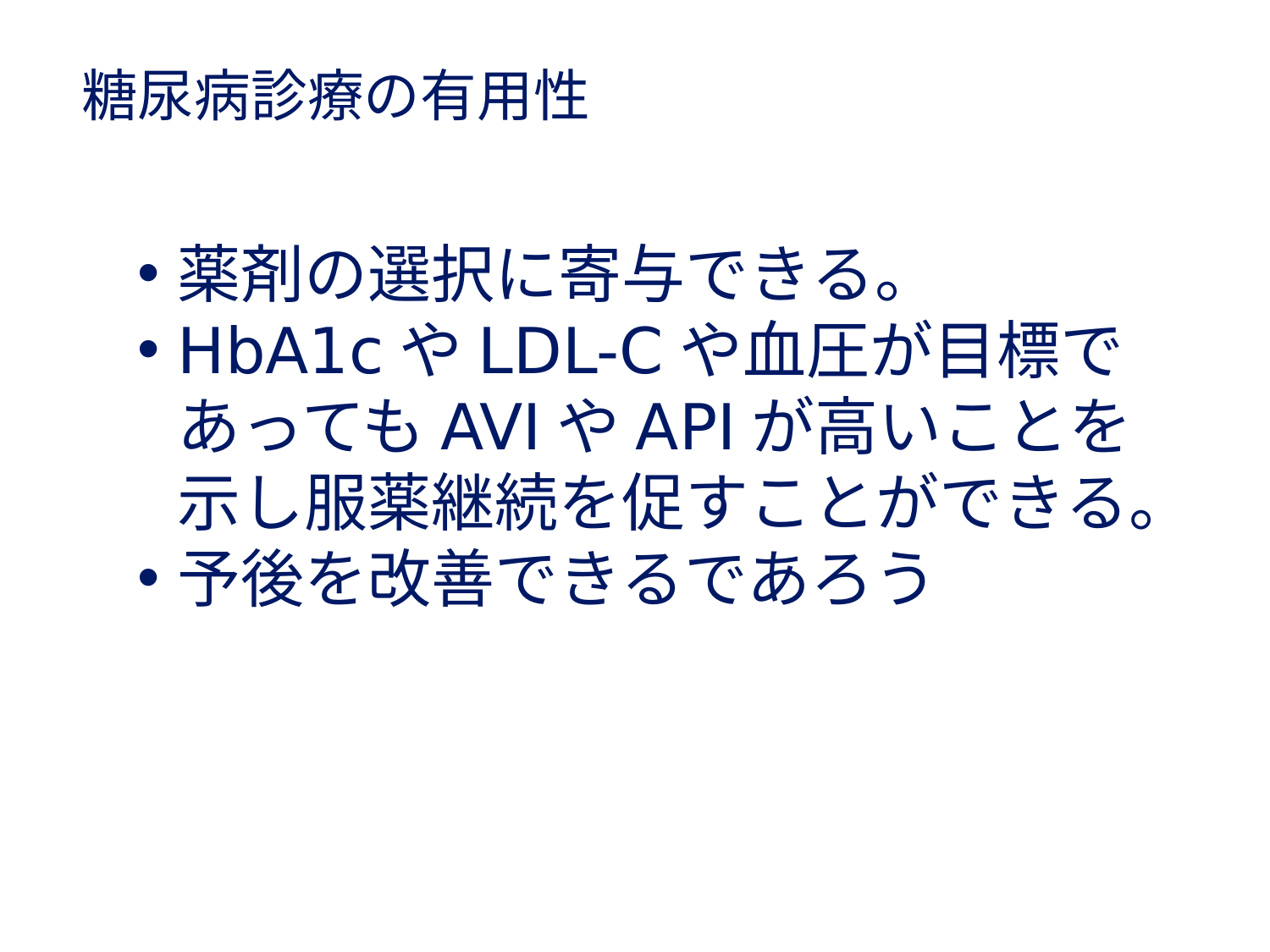

# 糖尿病診療の有用性
薬剤の選択に寄与できる。
HbA1cやLDL-Cや血圧が目標であってもAVIやAPIが高いことを示し服薬継続を促すことができる。
予後を改善できるであろう